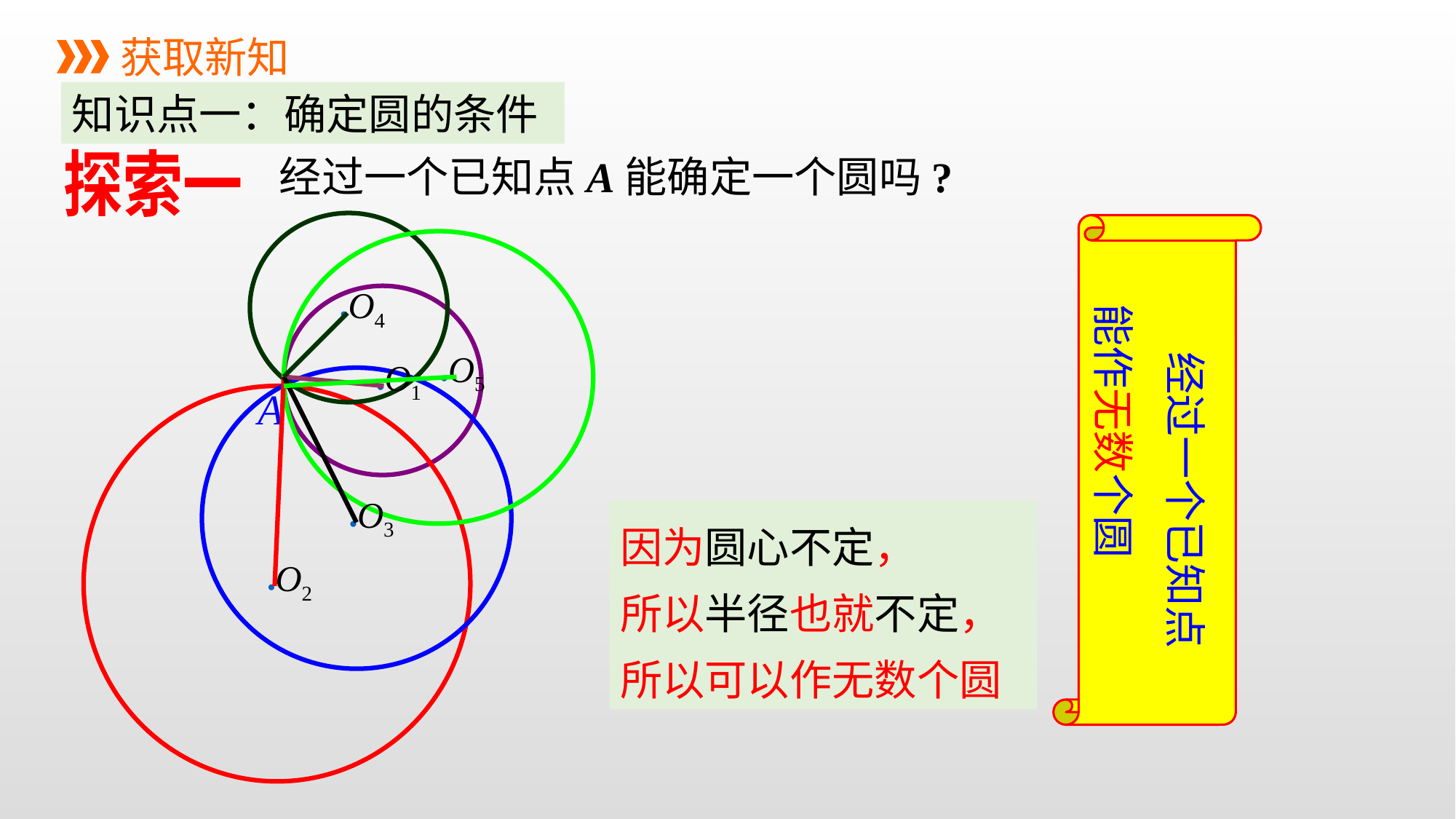

获取新知

知识点一：确定圆的条件
经过一个已知点A能确定一个圆吗?
探索一

    经过一个已知点
能作无数个圆

●O4

●O5
●O1

A

●O3
因为圆心不定，
所以半径也就不定，
所以可以作无数个圆
●O2